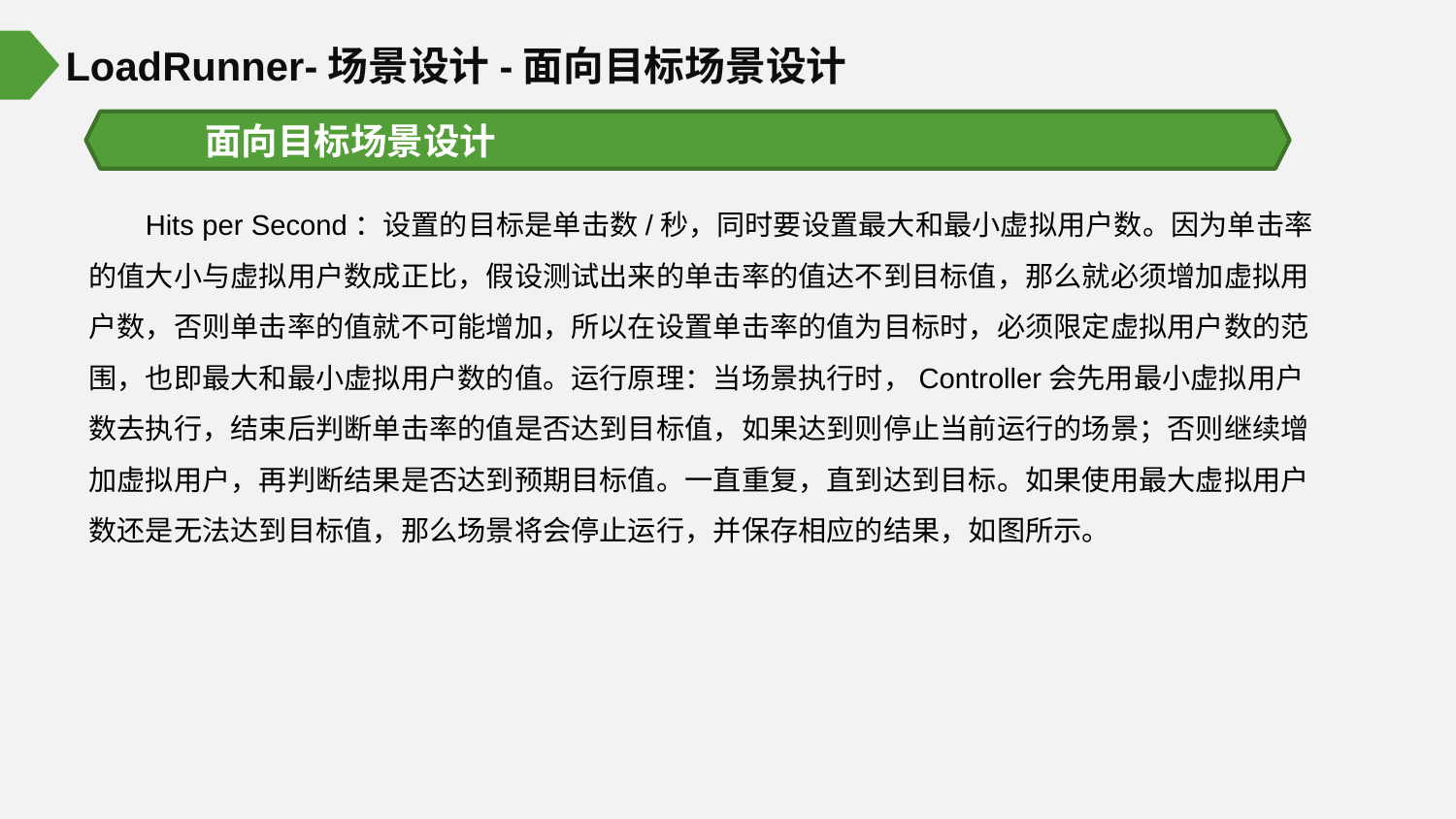

LoadRunner-场景设计-面向目标场景设计
面向目标场景设计
Hits per Second：设置的目标是单击数/秒，同时要设置最大和最小虚拟用户数。因为单击率的值大小与虚拟用户数成正比，假设测试出来的单击率的值达不到目标值，那么就必须增加虚拟用户数，否则单击率的值就不可能增加，所以在设置单击率的值为目标时，必须限定虚拟用户数的范围，也即最大和最小虚拟用户数的值。运行原理：当场景执行时，Controller会先用最小虚拟用户数去执行，结束后判断单击率的值是否达到目标值，如果达到则停止当前运行的场景；否则继续增加虚拟用户，再判断结果是否达到预期目标值。一直重复，直到达到目标。如果使用最大虚拟用户数还是无法达到目标值，那么场景将会停止运行，并保存相应的结果，如图所示。